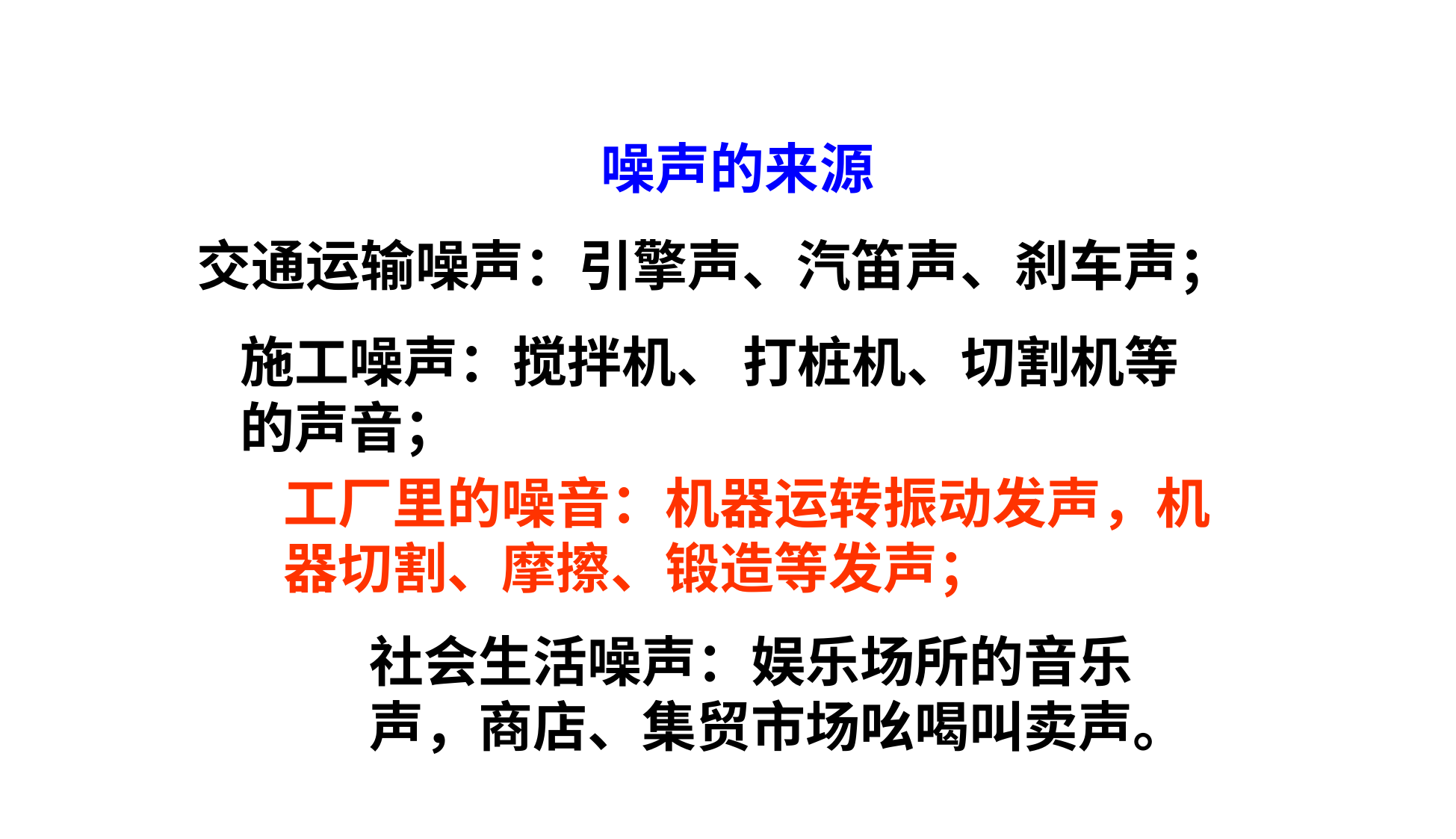

噪声的来源
交通运输噪声：引擎声、汽笛声、刹车声；
施工噪声：搅拌机、 打桩机、切割机等的声音；
工厂里的噪音：机器运转振动发声，机器切割、摩擦、锻造等发声；
社会生活噪声：娱乐场所的音乐声，商店、集贸市场吆喝叫卖声。